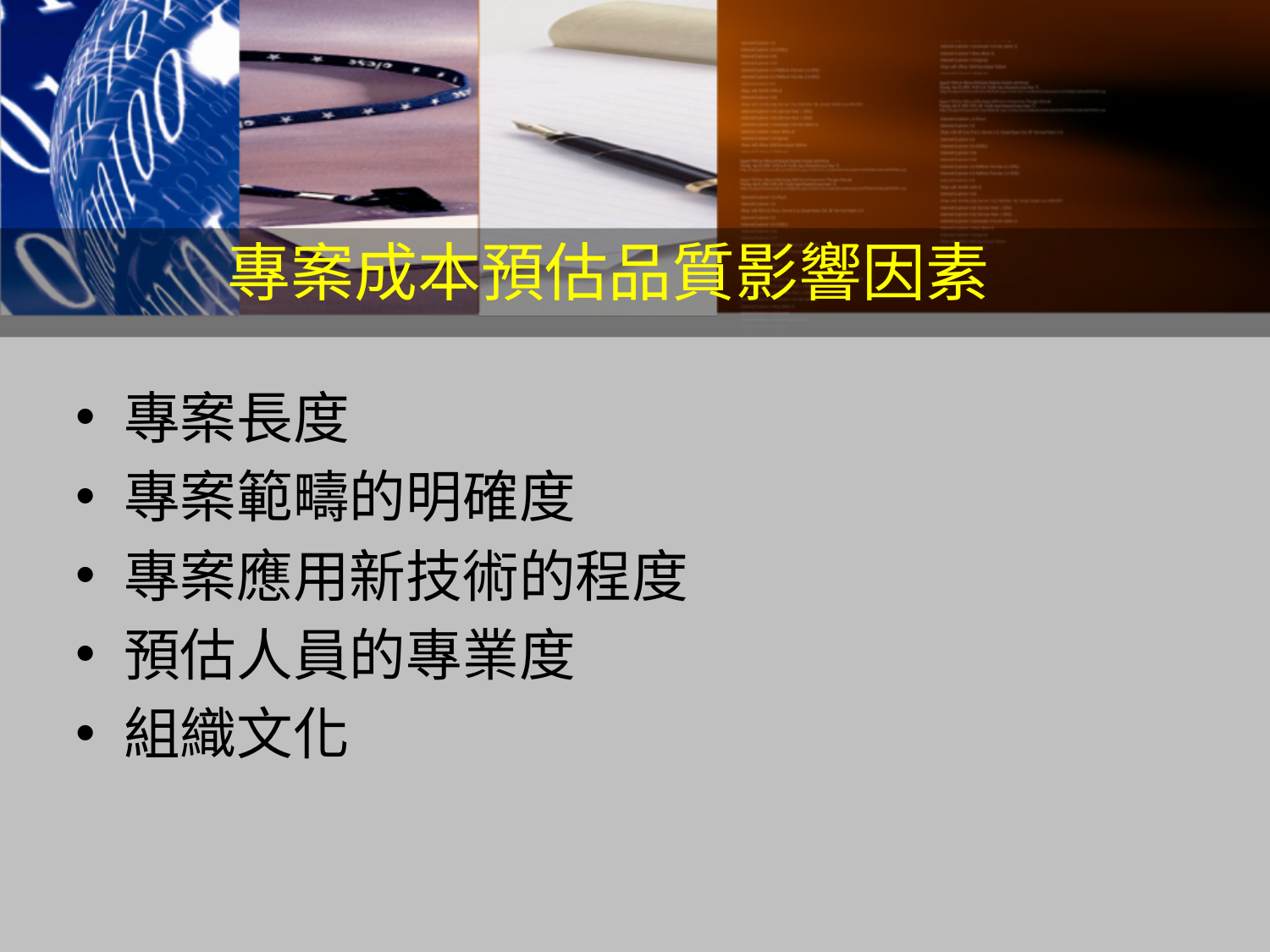

專案成本預估品質影響因素
專案長度
專案範疇的明確度
專案應用新技術的程度
預估人員的專業度
組織文化